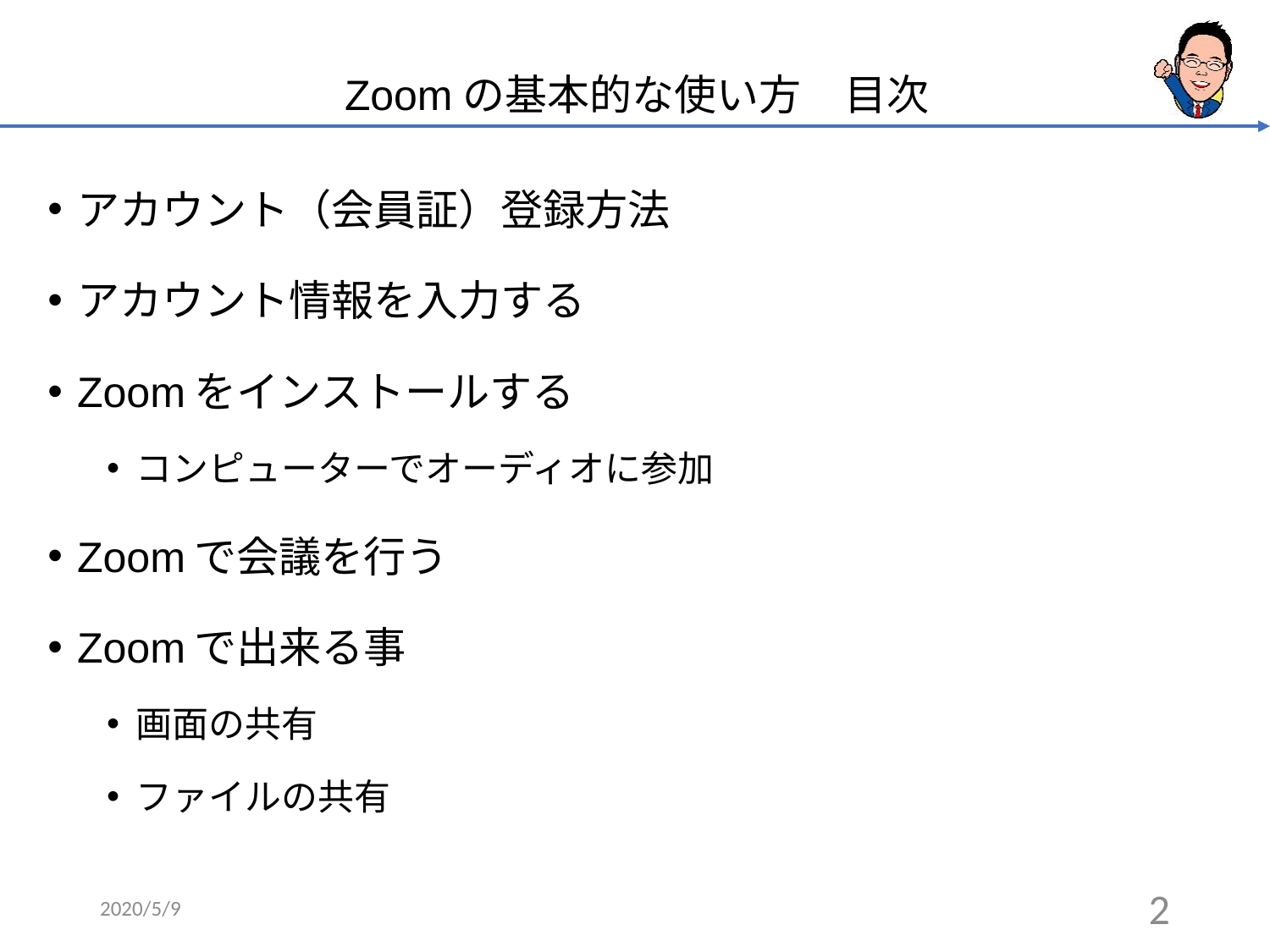

# Zoomの基本的な使い方　目次
アカウント（会員証）登録方法
アカウント情報を入力する
Zoomをインストールする
コンピューターでオーディオに参加
Zoomで会議を行う
Zoomで出来る事
画面の共有
ファイルの共有

2020/5/9

2